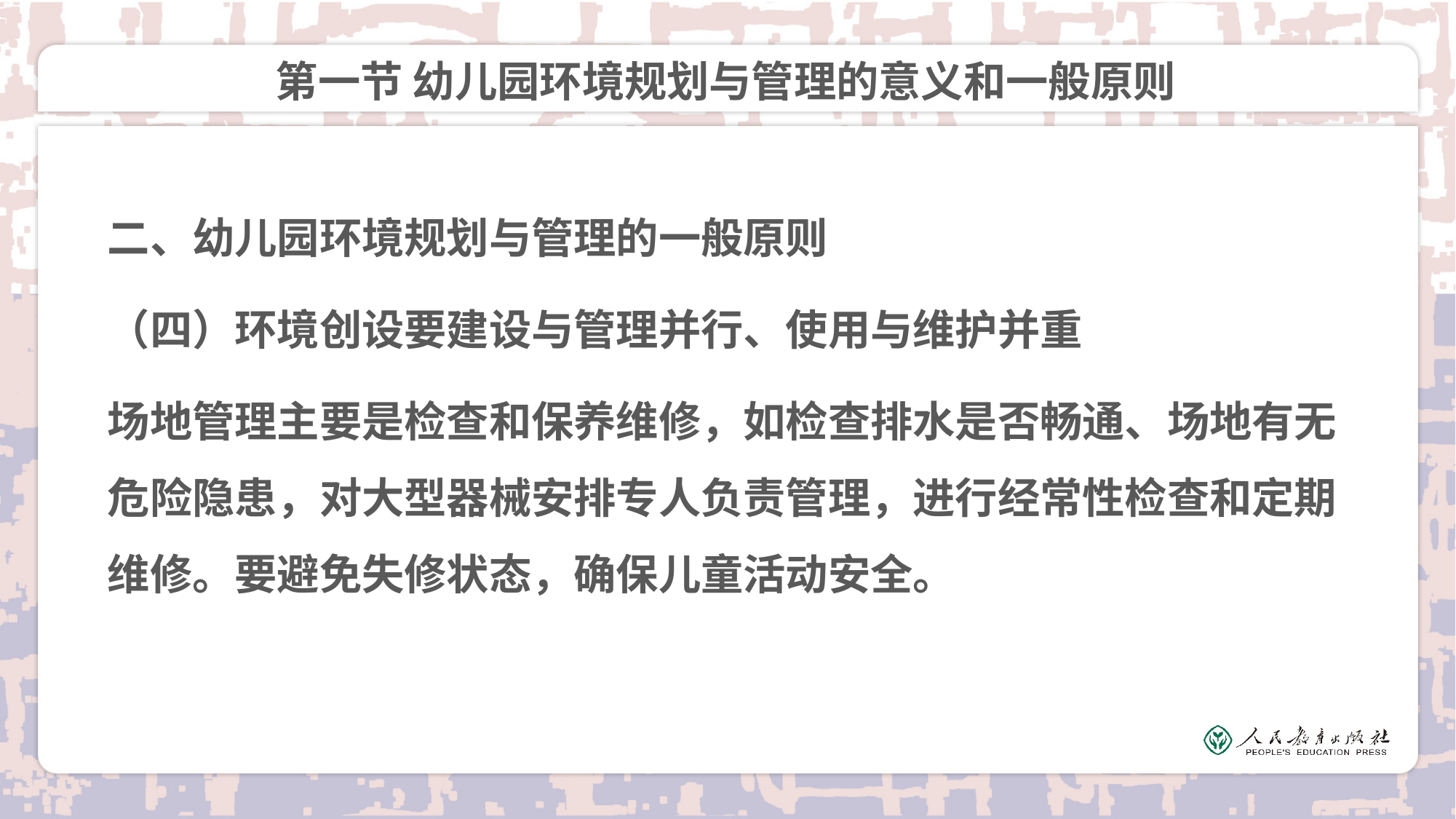

# 第一节 幼儿园环境规划与管理的意义和一般原则
二、幼儿园环境规划与管理的一般原则
（四）环境创设要建设与管理并行、使用与维护并重
场地管理主要是检查和保养维修，如检查排水是否畅通、场地有无危险隐患，对大型器械安排专人负责管理，进行经常性检查和定期维修。要避免失修状态，确保儿童活动安全。